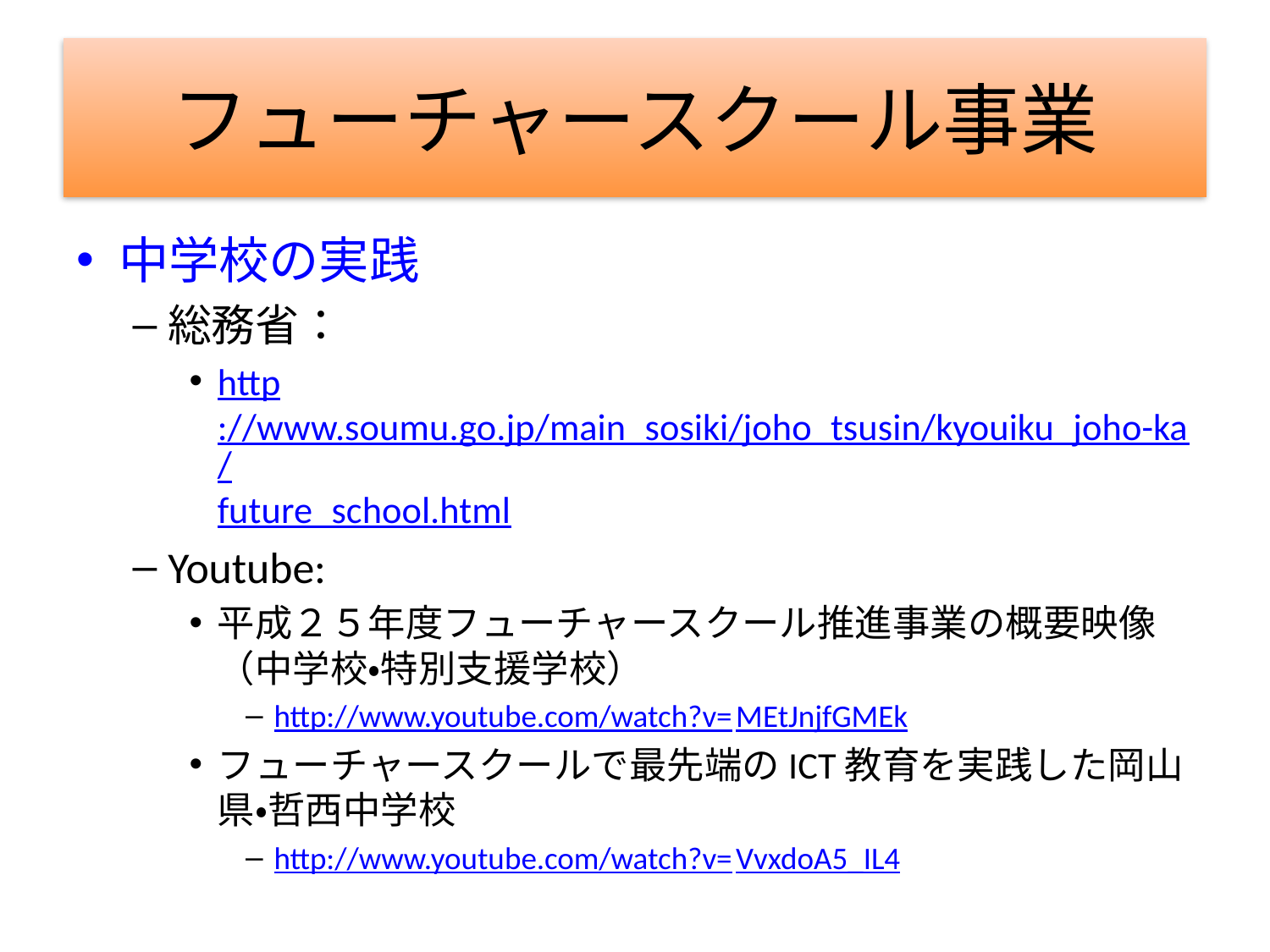

# フューチャースクール事業
中学校の実践
総務省：
http://www.soumu.go.jp/main_sosiki/joho_tsusin/kyouiku_joho-ka/future_school.html
Youtube:
平成２５年度フューチャースクール推進事業の概要映像（中学校・特別支援学校）
http://www.youtube.com/watch?v=MEtJnjfGMEk
フューチャースクールで最先端のICT教育を実践した岡山県・哲西中学校
http://www.youtube.com/watch?v=VvxdoA5_IL4